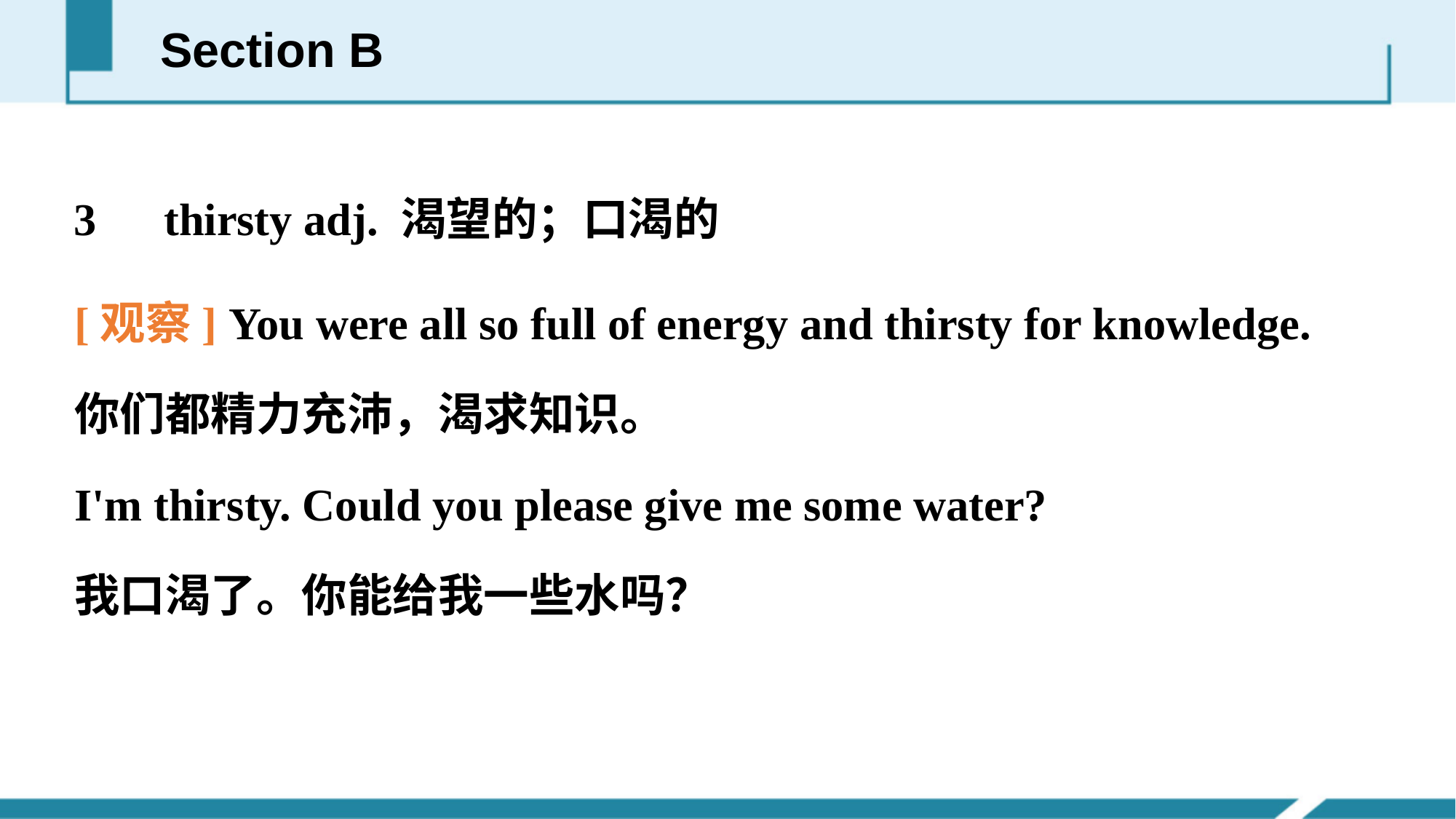

Section B
3　thirsty adj. 渴望的；口渴的
[观察] You were all so full of energy and thirsty for knowledge.
你们都精力充沛，渴求知识。
I'm thirsty. Could you please give me some water?
我口渴了。你能给我一些水吗？